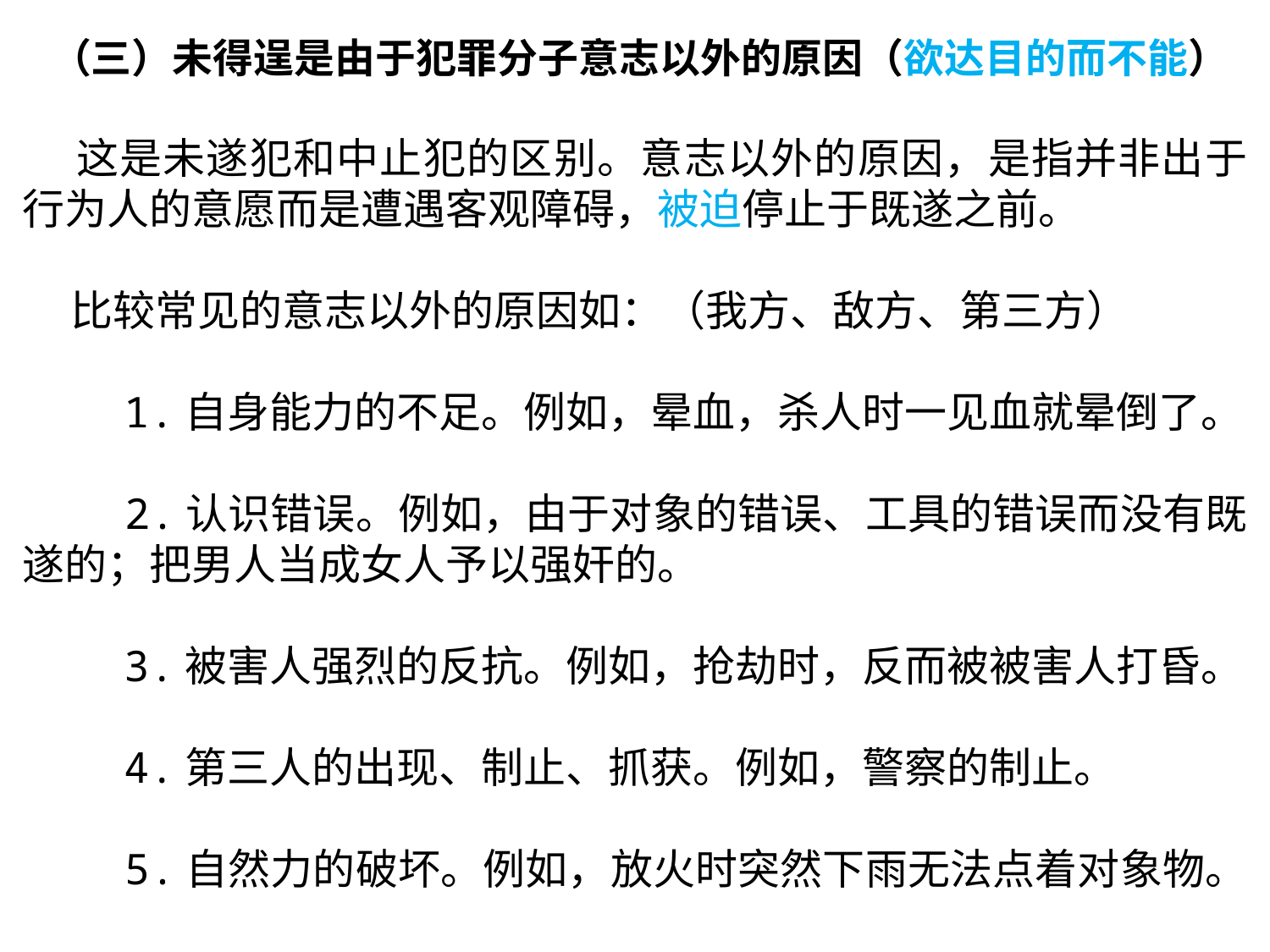

（三）未得逞是由于犯罪分子意志以外的原因（欲达目的而不能）

    这是未遂犯和中止犯的区别。意志以外的原因，是指并非出于行为人的意愿而是遭遇客观障碍，被迫停止于既遂之前。

    比较常见的意志以外的原因如：（我方、敌方、第三方）

    1.自身能力的不足。例如，晕血，杀人时一见血就晕倒了。

    2.认识错误。例如，由于对象的错误、工具的错误而没有既遂的；把男人当成女人予以强奸的。

    3.被害人强烈的反抗。例如，抢劫时，反而被被害人打昏。

    4.第三人的出现、制止、抓获。例如，警察的制止。

    5.自然力的破坏。例如，放火时突然下雨无法点着对象物。